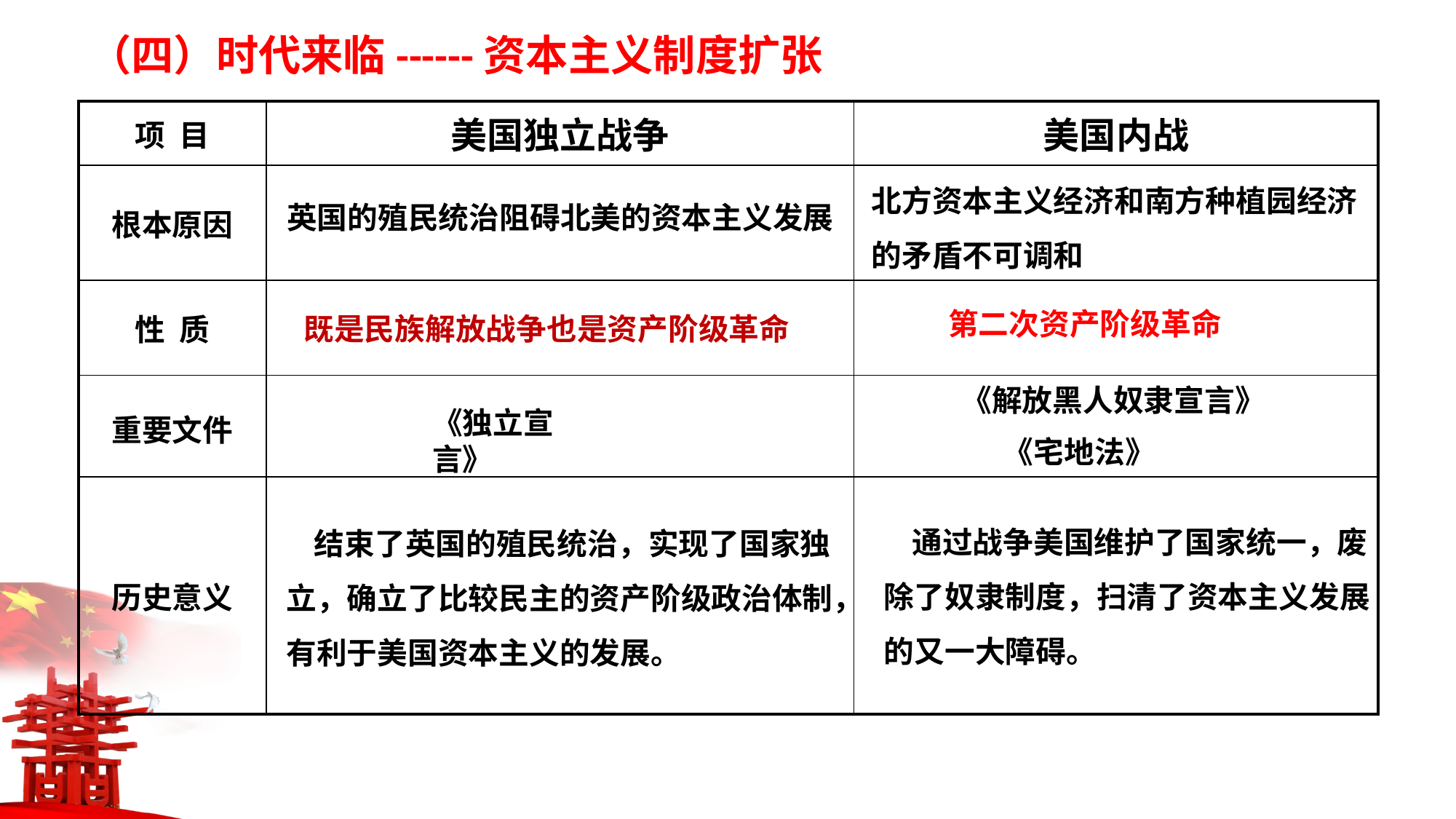

（四）时代来临------资本主义制度扩张
| 项 目 | 美国独立战争 | 美国内战 |
| --- | --- | --- |
| 根本原因 |  |  |
| 性 质 |  |  |
| 重要文件 |  |  |
| 历史意义 |  |  |
北方资本主义经济和南方种植园经济的矛盾不可调和
英国的殖民统治阻碍北美的资本主义发展
第二次资产阶级革命
既是民族解放战争也是资产阶级革命
《解放黑人奴隶宣言》
     《宅地法》
《独立宣言》
   通过战争美国维护了国家统一，废除了奴隶制度，扫清了资本主义发展的又一大障碍。
   结束了英国的殖民统治，实现了国家独立，确立了比较民主的资产阶级政治体制，有利于美国资本主义的发展。